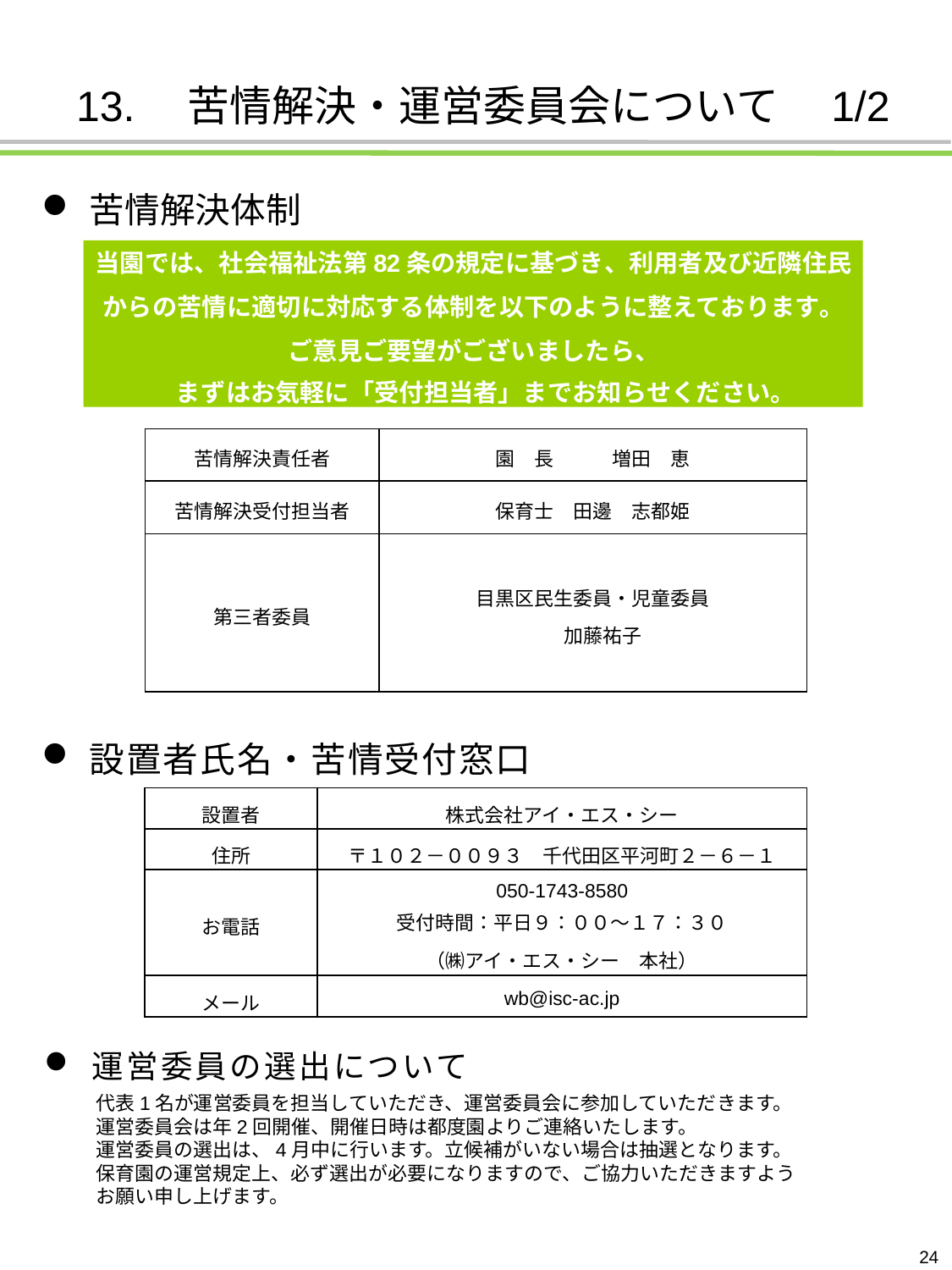

# 13.　苦情解決・運営委員会について　1/2
苦情解決体制
当園では、社会福祉法第82条の規定に基づき、利用者及び近隣住民
からの苦情に適切に対応する体制を以下のように整えております。 ご意見ご要望がございましたら、
　まずはお気軽に「受付担当者」までお知らせください。
| 苦情解決責任者 | 園　長　　　増田　恵 |
| --- | --- |
| 苦情解決受付担当者 | 保育士　田邊　志都姫 |
| 第三者委員 | 目黒区民生委員・児童委員 　加藤祐子 |
設置者氏名・苦情受付窓口
| 設置者 | 株式会社アイ・エス・シー |
| --- | --- |
| 住所 | 〒１０２－００９３　千代田区平河町２－６－１ |
| お電話 | 050-1743-8580 受付時間：平日９：００～１７：３０ （㈱アイ・エス・シー　本社） |
| メール | wb@isc-ac.jp |
運営委員の選出について
代表1名が運営委員を担当していただき、運営委員会に参加していただきます。
運営委員会は年2回開催、開催日時は都度園よりご連絡いたします。
運営委員の選出は、4月中に行います。立候補がいない場合は抽選となります。
保育園の運営規定上、必ず選出が必要になりますので、ご協力いただきますようお願い申し上げます。
24